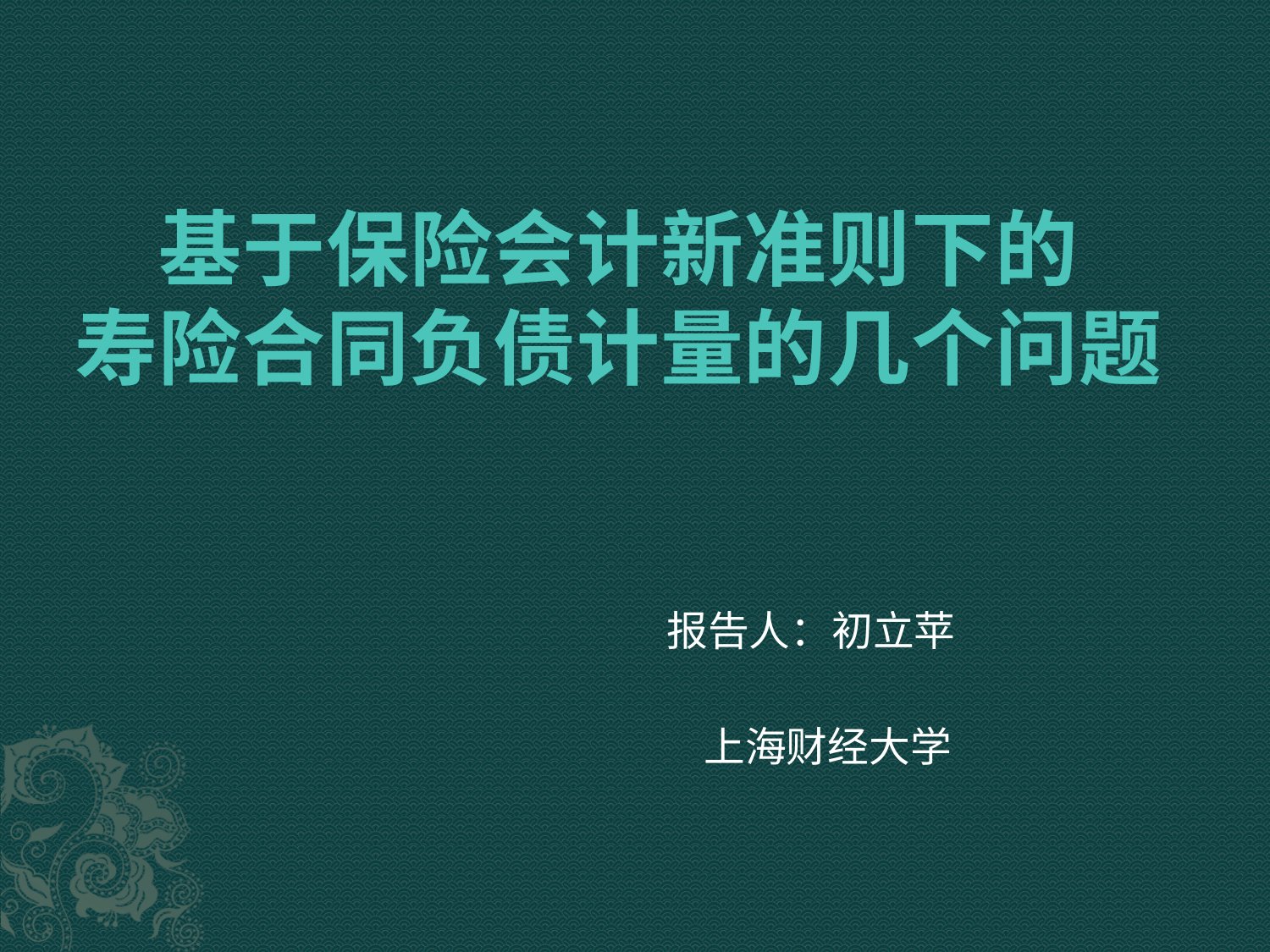

# 基于保险会计新准则下的 寿险合同负债计量的几个问题

                          报告人：初立苹

                              上海财经大学